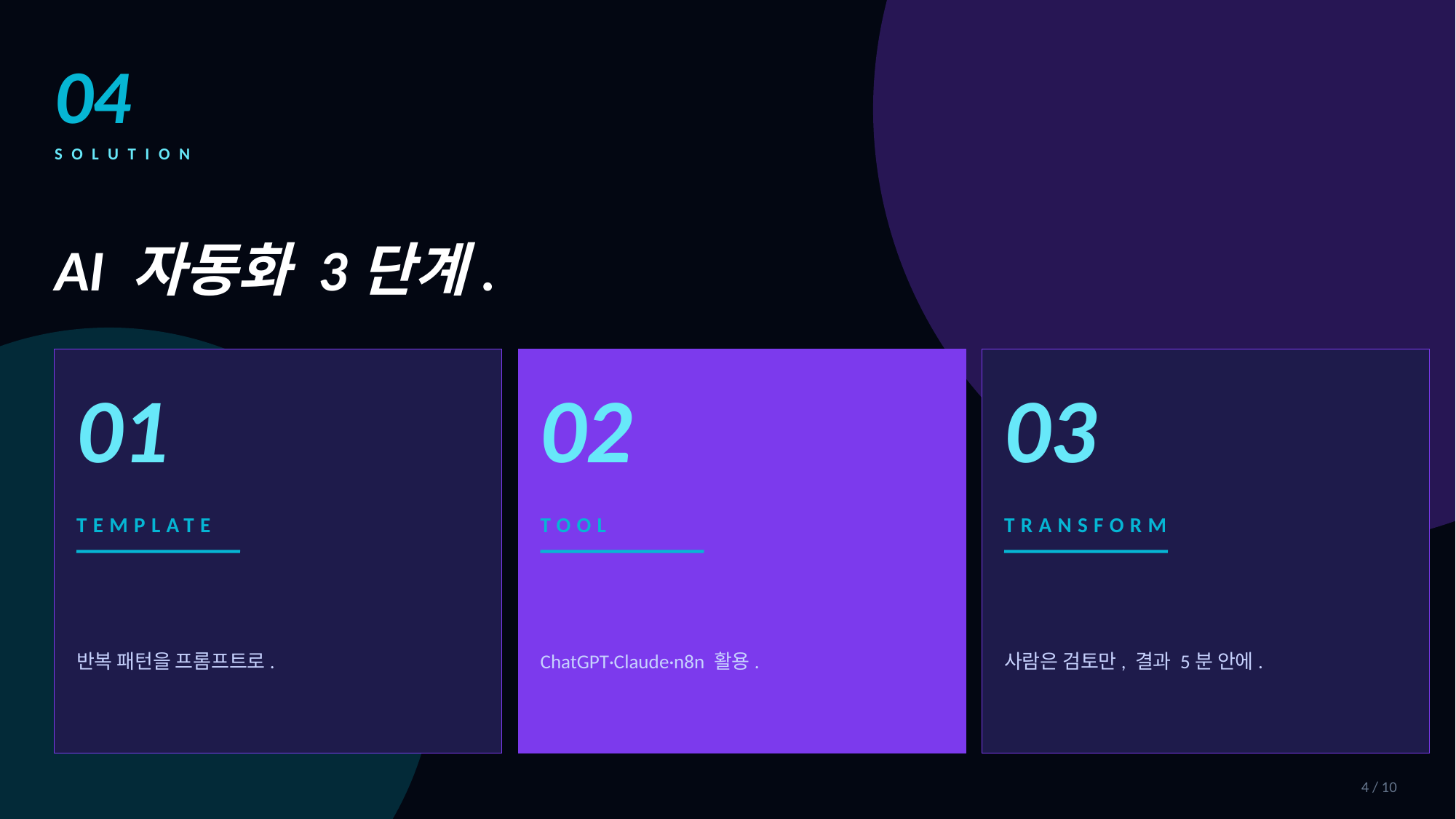

04
SOLUTION
AI 자동화 3단계.

01
02
03
TEMPLATE
TOOL
TRANSFORM

반복 패턴을 프롬프트로.
ChatGPT·Claude·n8n 활용.
사람은 검토만, 결과 5분 안에.
4 / 10